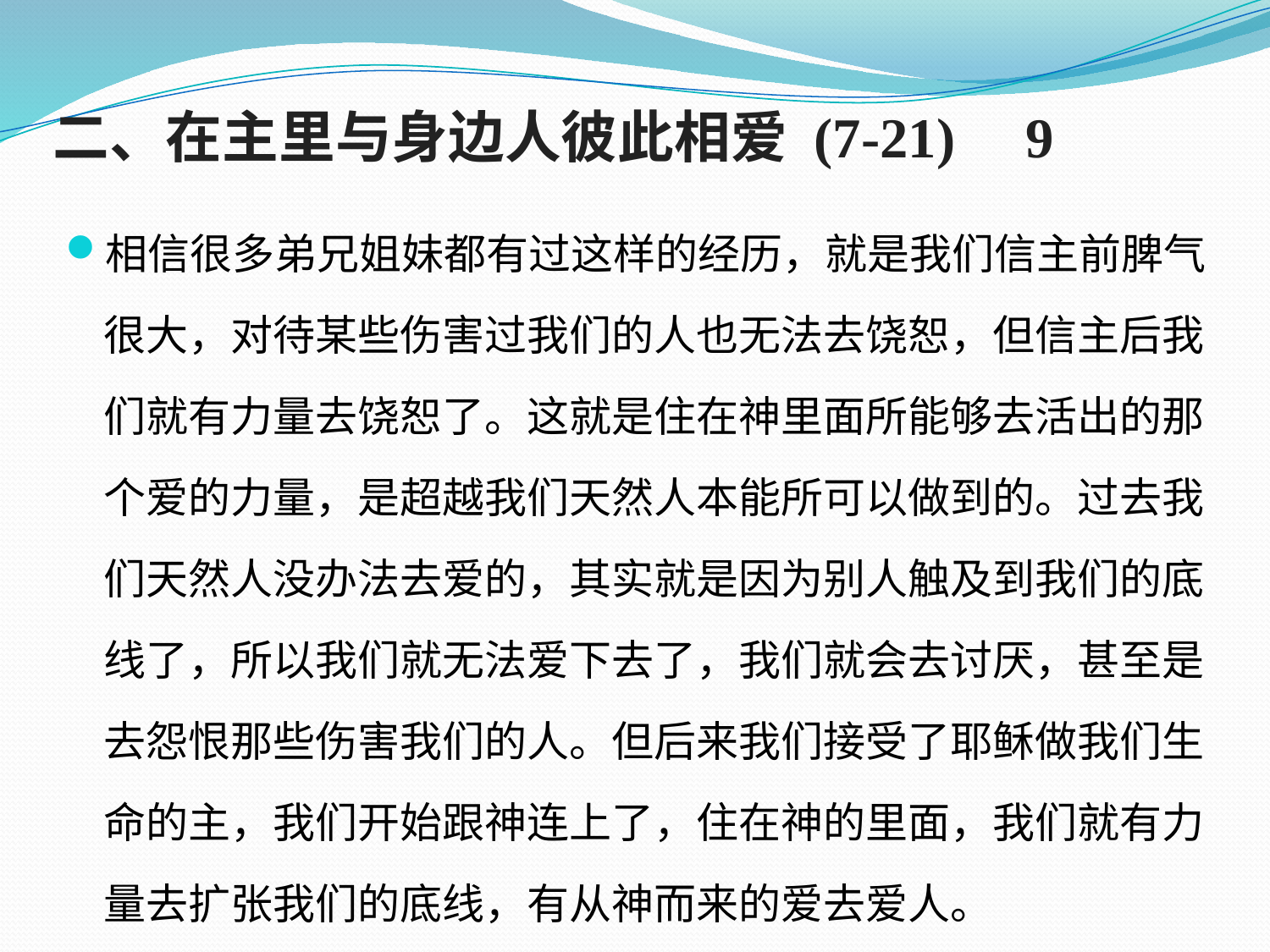

# 二、在主里与身边人彼此相爱 (7-21)     9
相信很多弟兄姐妹都有过这样的经历，就是我们信主前脾气很大，对待某些伤害过我们的人也无法去饶恕，但信主后我们就有力量去饶恕了。这就是住在神里面所能够去活出的那个爱的力量，是超越我们天然人本能所可以做到的。过去我们天然人没办法去爱的，其实就是因为别人触及到我们的底线了，所以我们就无法爱下去了，我们就会去讨厌，甚至是去怨恨那些伤害我们的人。但后来我们接受了耶稣做我们生命的主，我们开始跟神连上了，住在神的里面，我们就有力量去扩张我们的底线，有从神而来的爱去爱人。